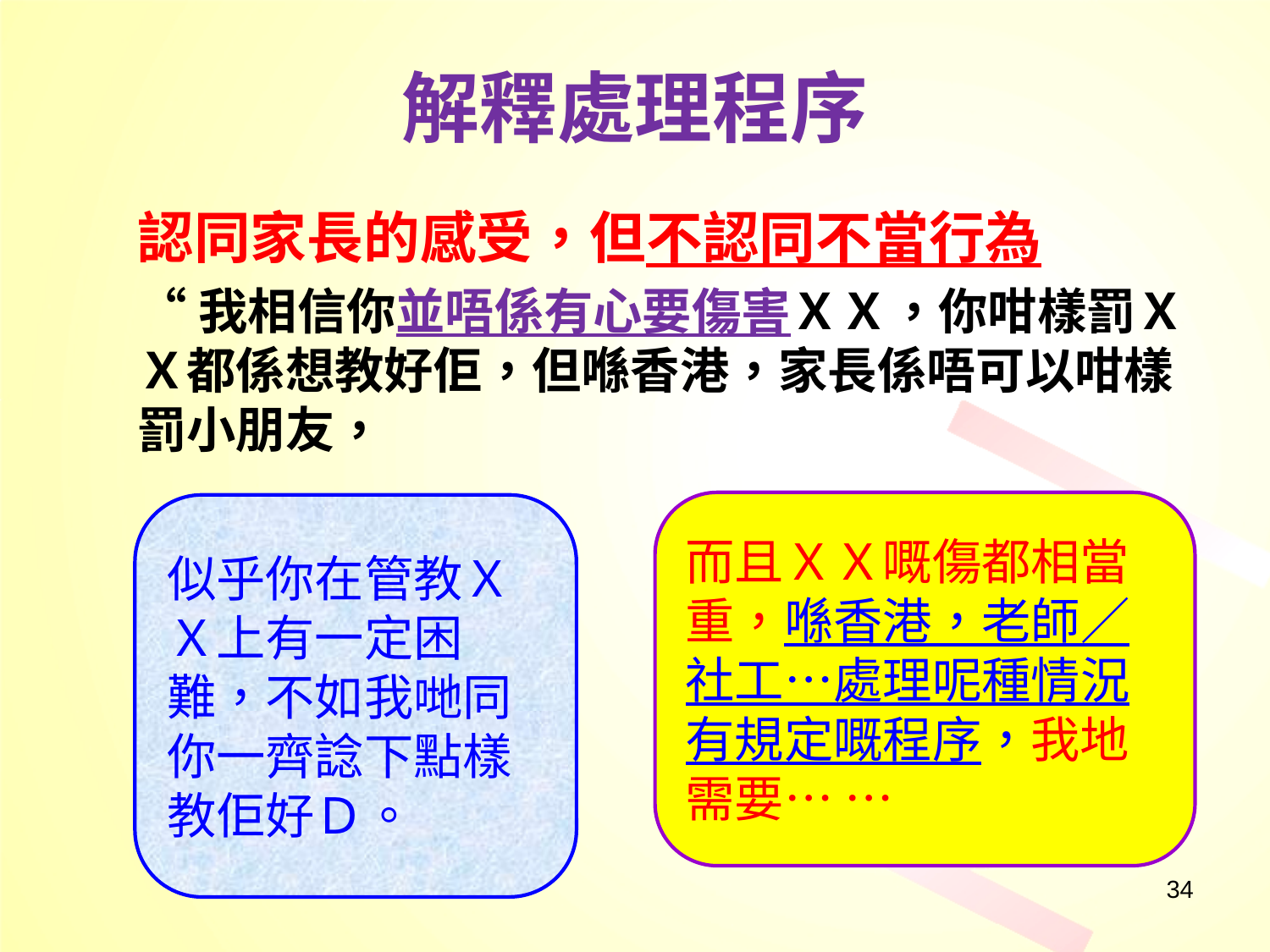

# 解釋處理程序
認同家長的感受，但不認同不當行為
“我相信你並唔係有心要傷害ＸＸ，你咁樣罰ＸＸ都係想教好佢，但喺香港，家長係唔可以咁樣罰小朋友，

而且ＸＸ嘅傷都相當重，喺香港，老師／社工…處理呢種情況有規定嘅程序，我地需要… …
似乎你在管教ＸＸ上有一定困難，不如我哋同你一齊諗下點樣教佢好Ｄ。
34